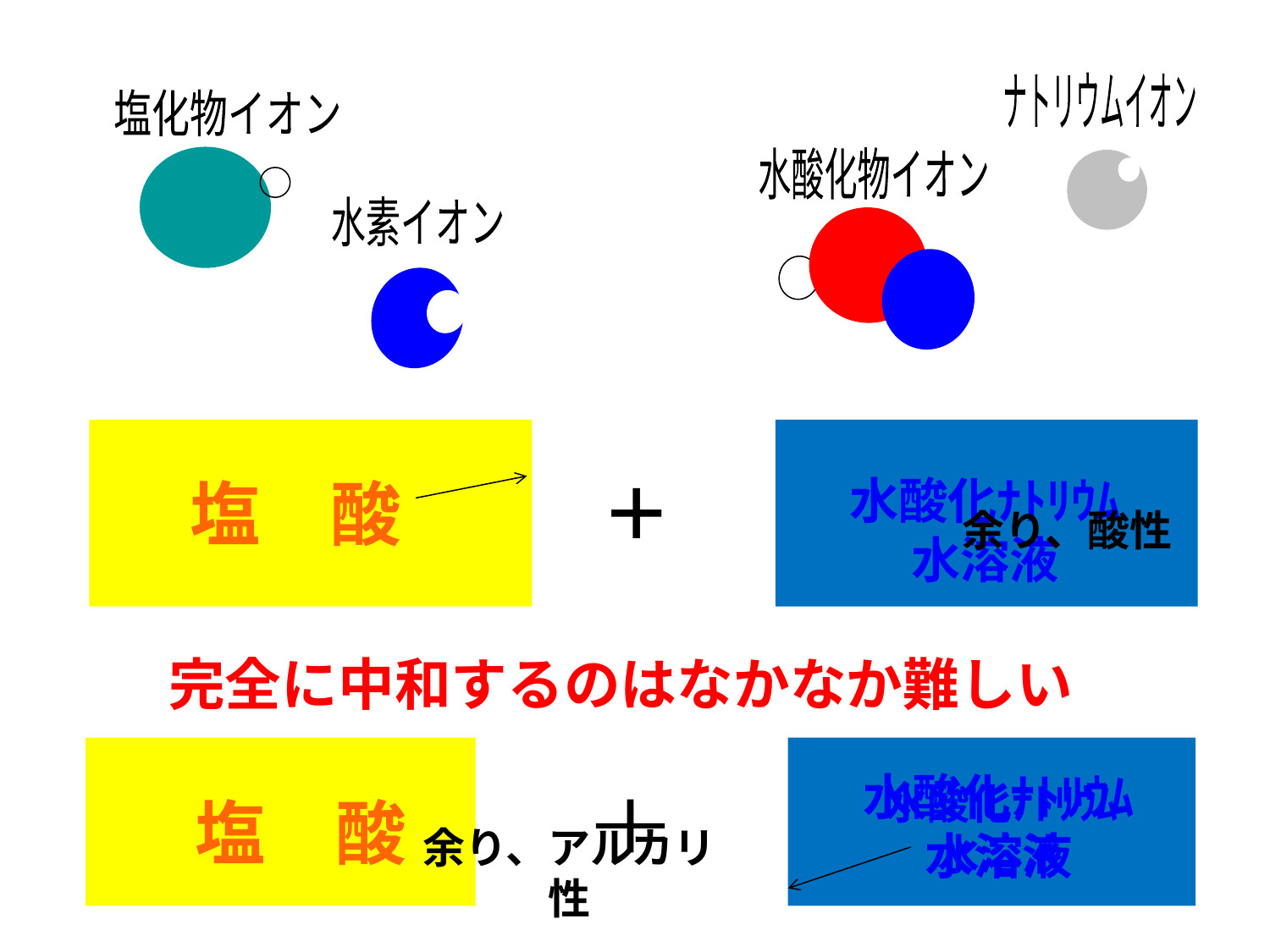

ナトリウムイオン

塩化物イオン

水酸化物イオン

水素イオン

塩　酸
＋
水酸化ﾅﾄﾘｳﾑ水溶液
余り、酸性
完全に中和するのはなかなか難しい

水酸化ﾅﾄﾘｳﾑ水溶液
水酸化ﾅﾄﾘｳﾑ水溶液
塩　酸
＋
余り、アルカリ性